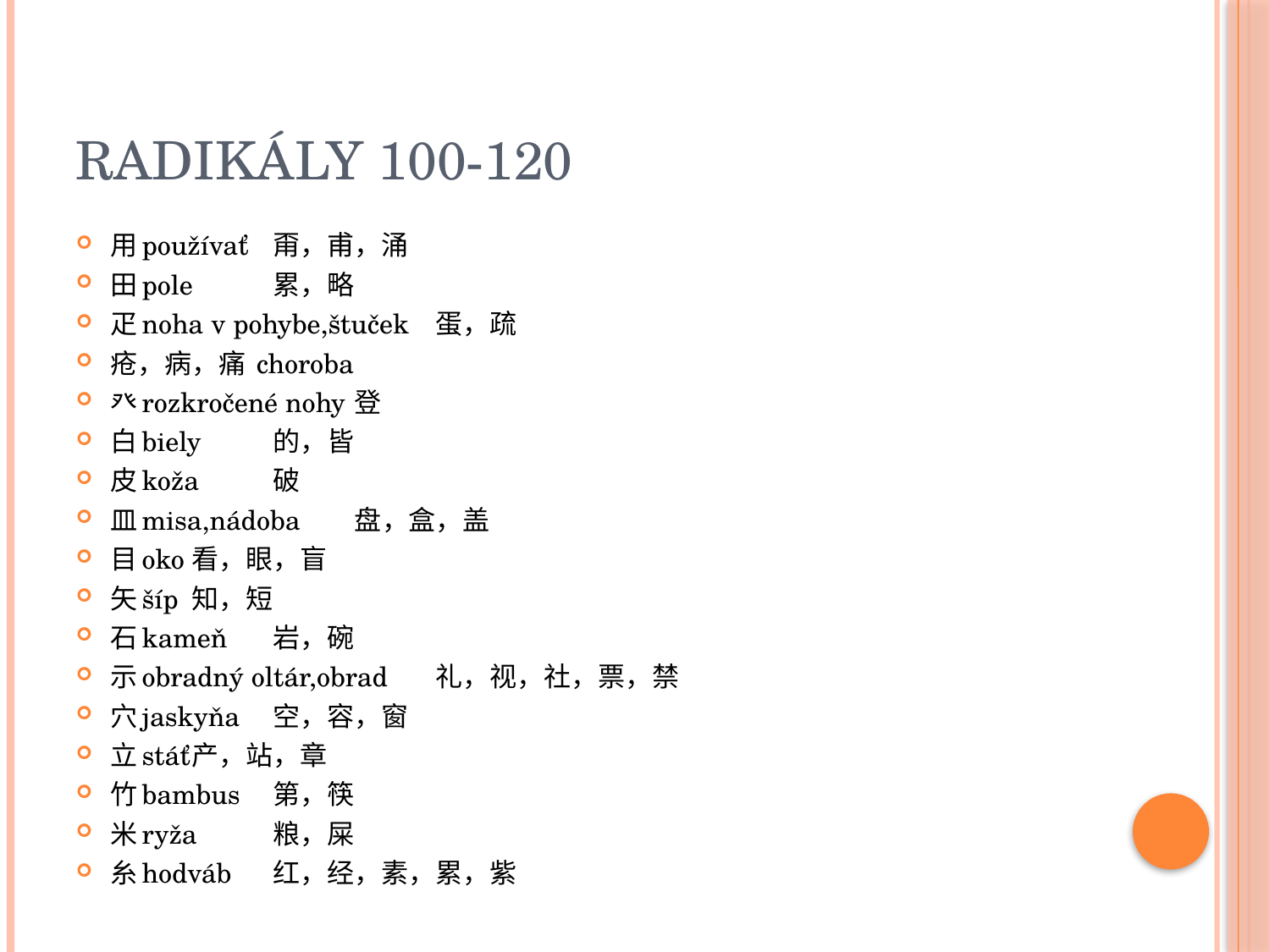

# Radikály 100-120
用používať			甭，甫，涌
田pole				累，略
疋noha v pohybe,štuček		蛋，疏
疮，病，痛 choroba
癶rozkročené nohy			登
白biely				的，皆
皮koža				破
皿misa,nádoba			盘，盒，盖
目oko				看，眼，盲
矢šíp				知，短
石kameň			岩，碗
示obradný oltár,obrad			礼，视，社，票，禁
穴jaskyňa			空，容，窗
立stáť				产，站，章
竹bambus			第，筷
米ryža				粮，屎
糸hodváb			红，经，素，累，紫